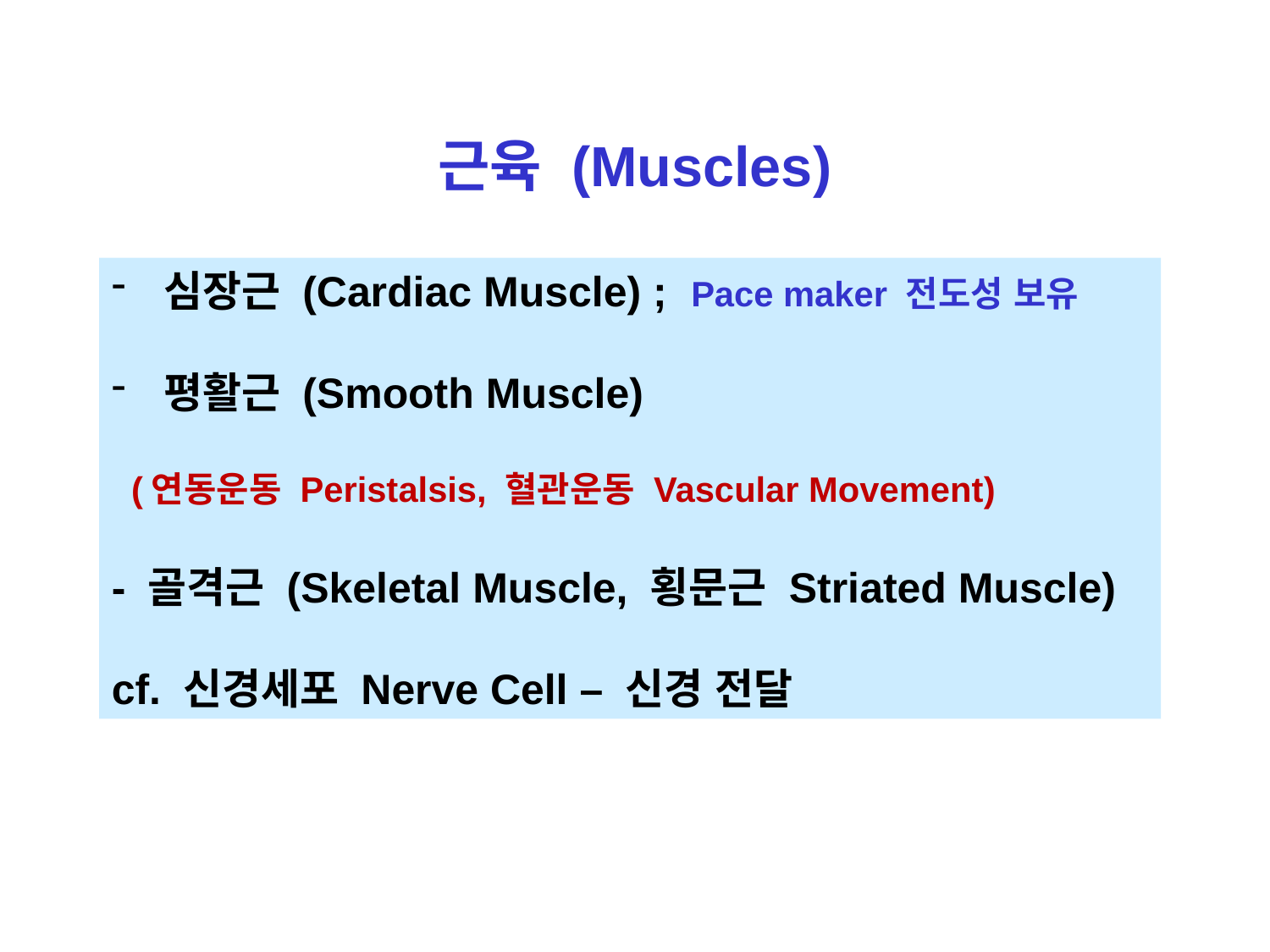

# 근육 (Muscles)
 심장근 (Cardiac Muscle) ;  Pace maker 전도성 보유

 평활근 (Smooth Muscle)

  (연동운동 Peristalsis, 혈관운동 Vascular Movement)

- 골격근 (Skeletal Muscle, 횡문근 Striated Muscle)

cf. 신경세포 Nerve Cell – 신경 전달